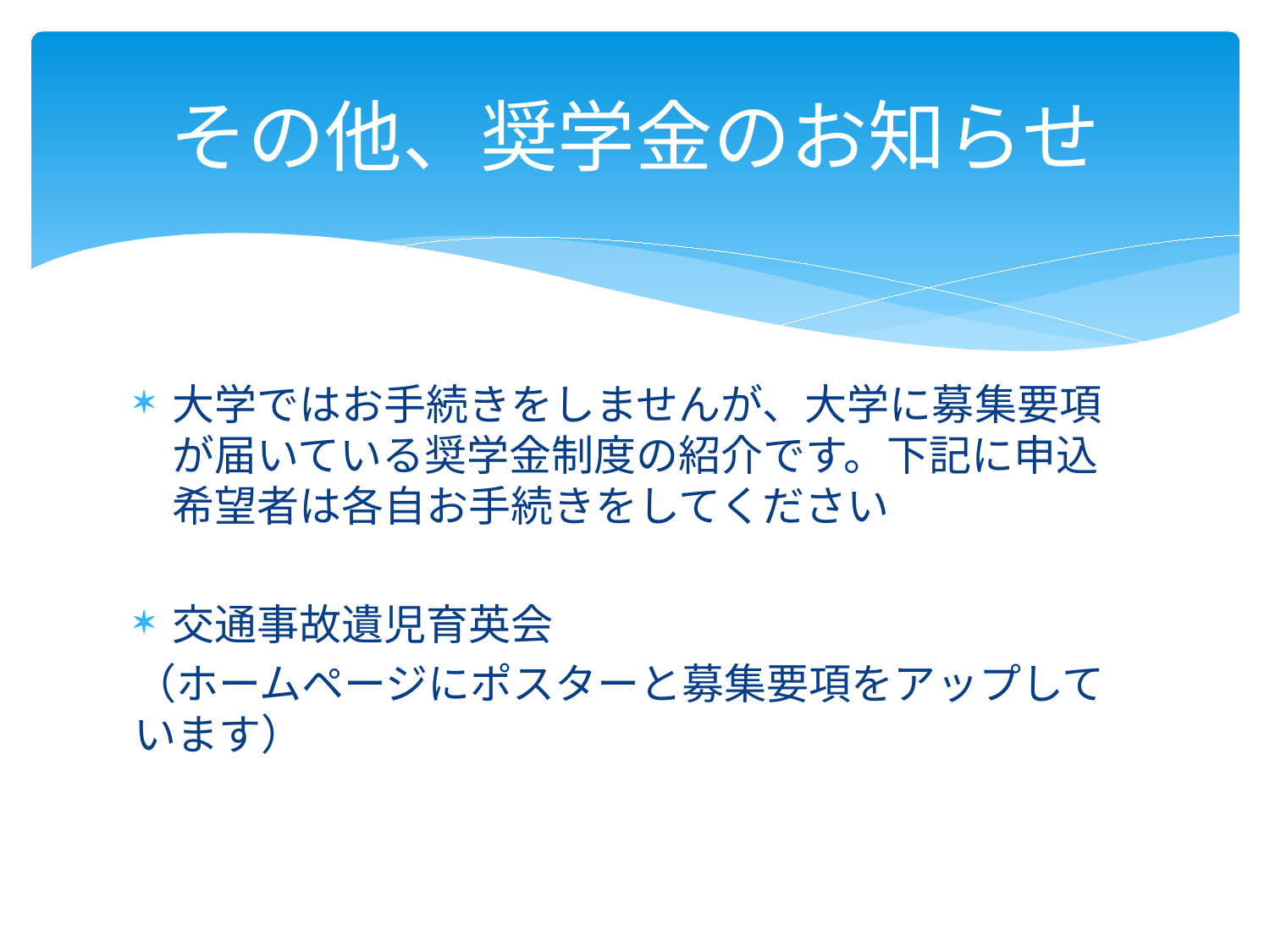

# その他、奨学金のお知らせ
大学ではお手続きをしませんが、大学に募集要項が届いている奨学金制度の紹介です。下記に申込希望者は各自お手続きをしてください

交通事故遺児育英会
（ホームページにポスターと募集要項をアップしています）